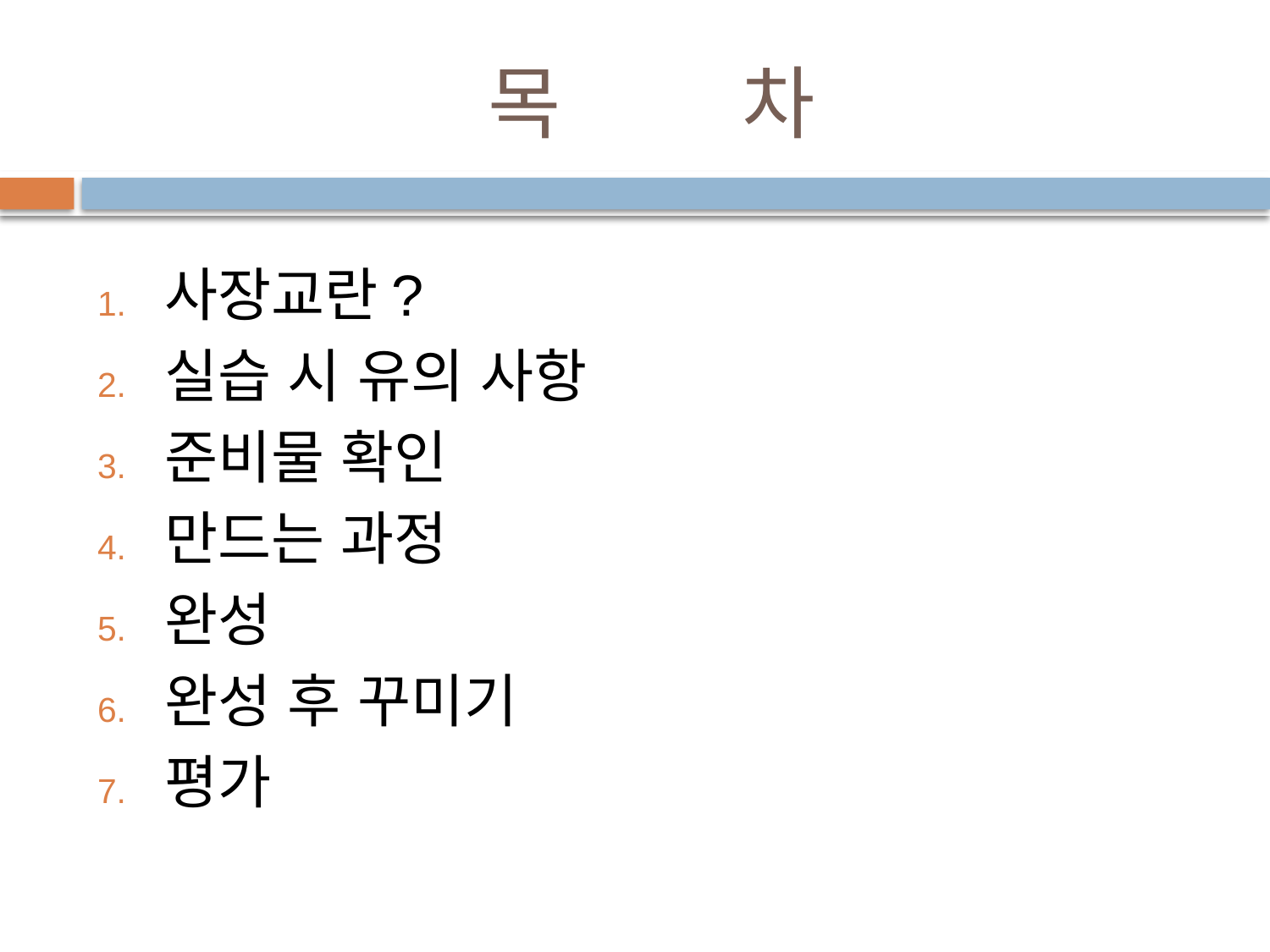

# 목		차
사장교란?
실습 시 유의 사항
준비물 확인
만드는 과정
완성
완성 후 꾸미기
평가